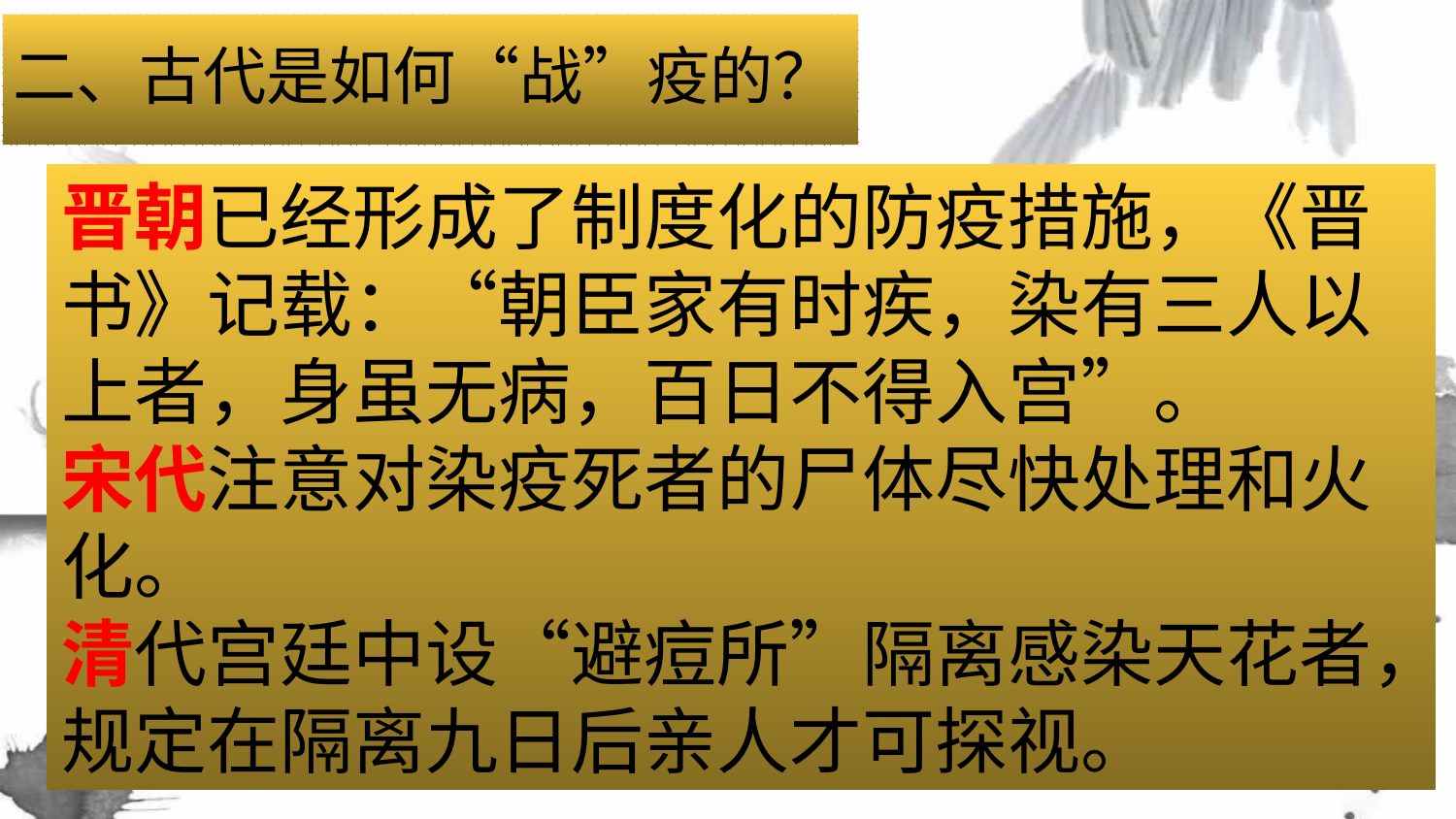

二、古代是如何“战”疫的？
晋朝已经形成了制度化的防疫措施，《晋书》记载：“朝臣家有时疾，染有三人以上者，身虽无病，百日不得入宫”。
宋代注意对染疫死者的尸体尽快处理和火化。
清代宫廷中设“避痘所”隔离感染天花者，规定在隔离九日后亲人才可探视。